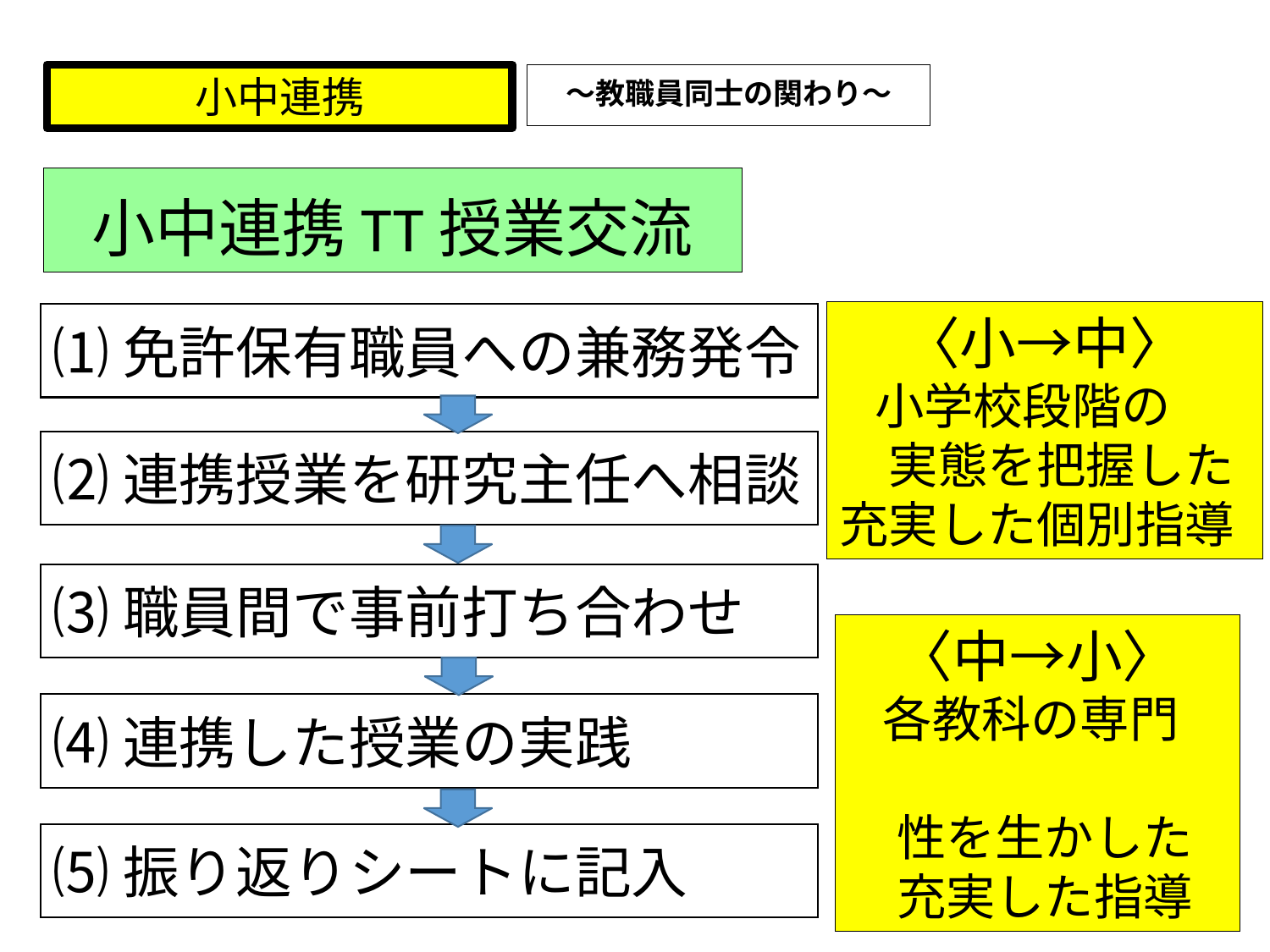

小中連携
～教職員同士の関わり～
小中連携TT授業交流
〈小→中〉
　小学校段階の
　実態を把握した充実した個別指導
⑴免許保有職員への兼務発令

⑵連携授業を研究主任へ相談

⑶職員間で事前打ち合わせ
〈中→小〉
　各教科の専門
　性を生かした
　充実した指導

⑷連携した授業の実践

⑸振り返りシートに記入
26